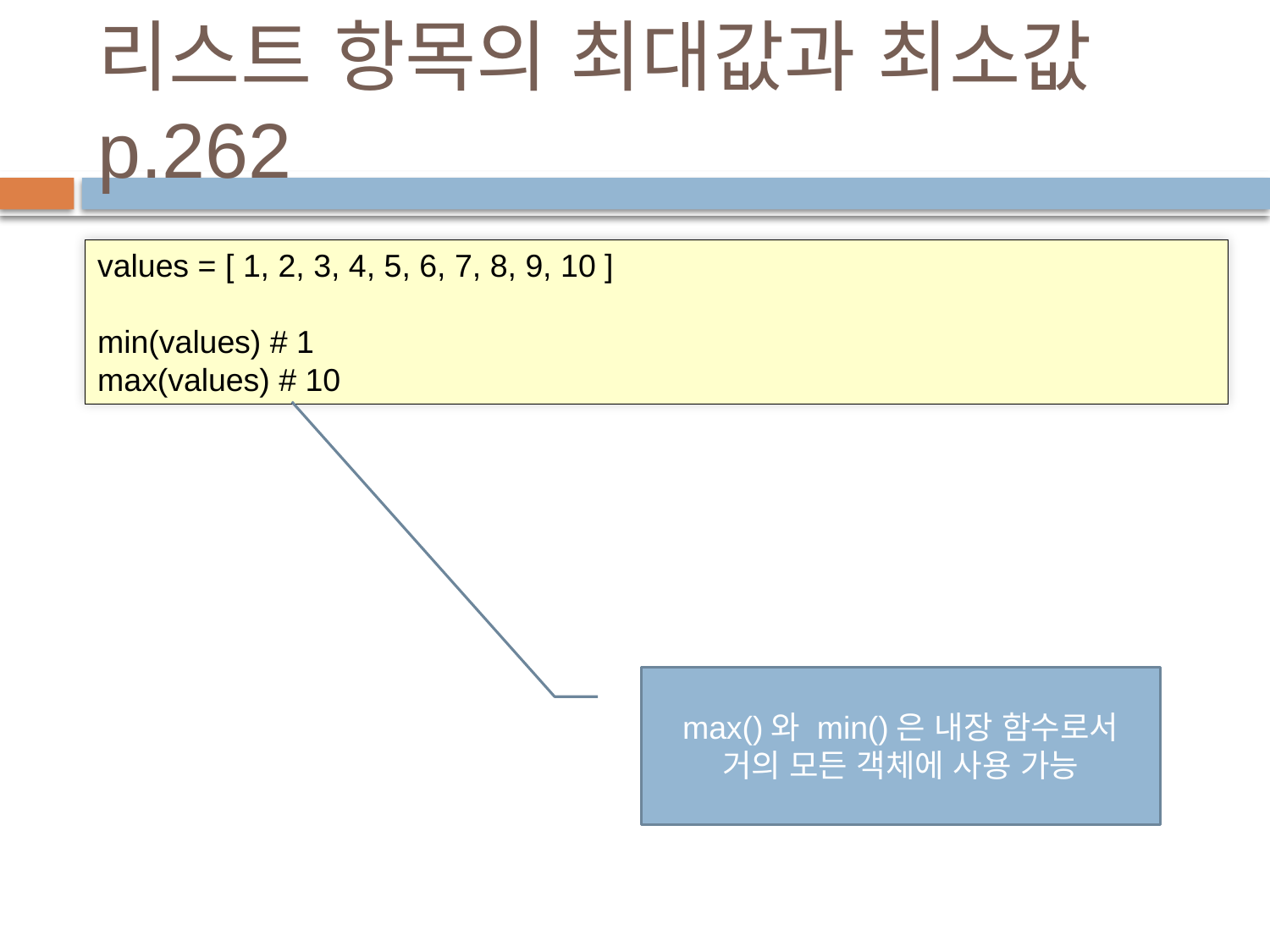

# 리스트 항목의 최대값과 최소값 p.262
values = [ 1, 2, 3, 4, 5, 6, 7, 8, 9, 10 ]

min(values) # 1
max(values) # 10
max()와 min()은 내장 함수로서 거의 모든 객체에 사용 가능